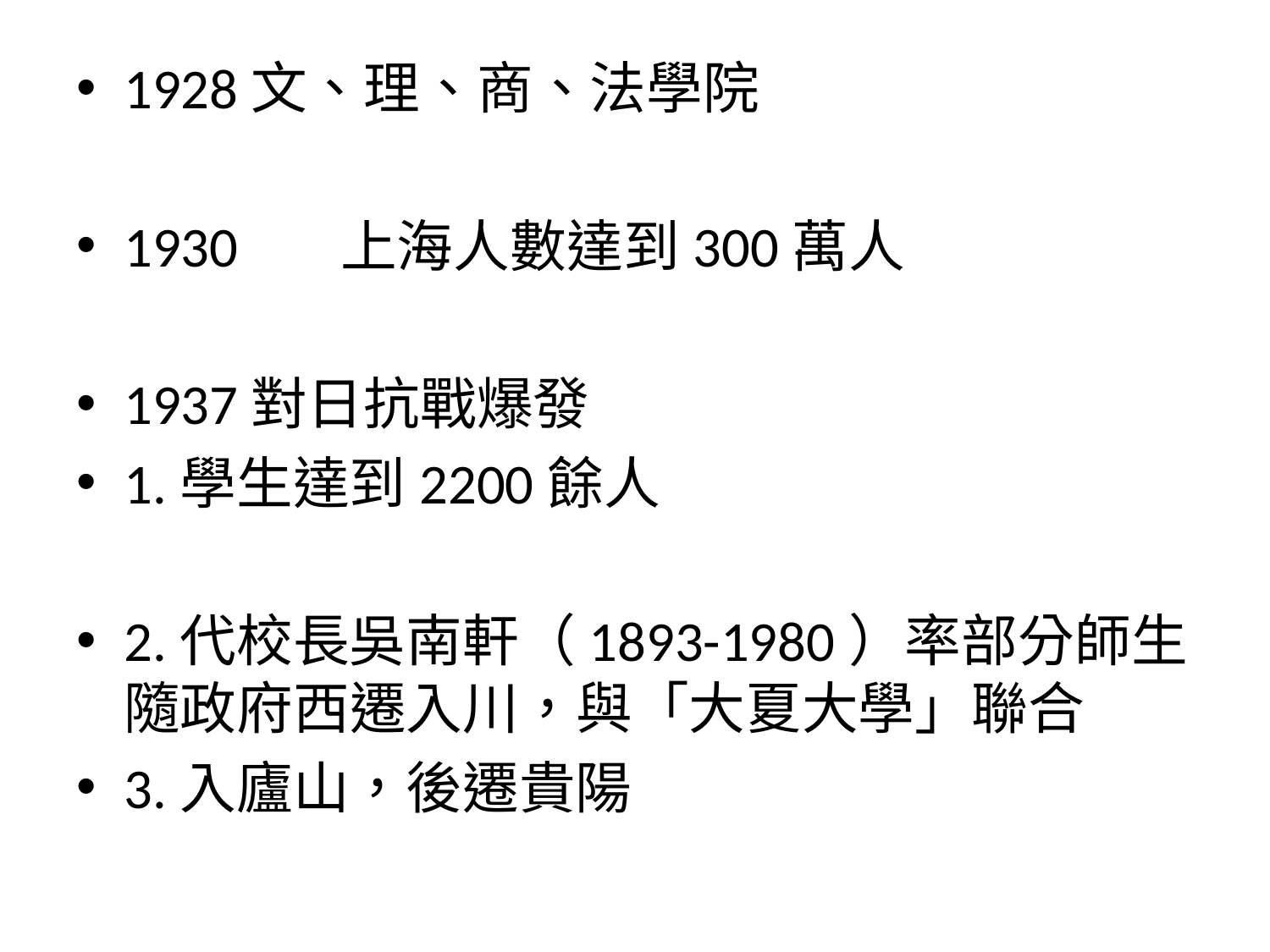

1928	文、理、商、法學院

1930       上海人數達到300萬人

1937	對日抗戰爆發
1.學生達到2200餘人

2.代校長吳南軒（1893-1980）率部分師生隨政府西遷入川，與「大夏大學」聯合
3.入廬山，後遷貴陽